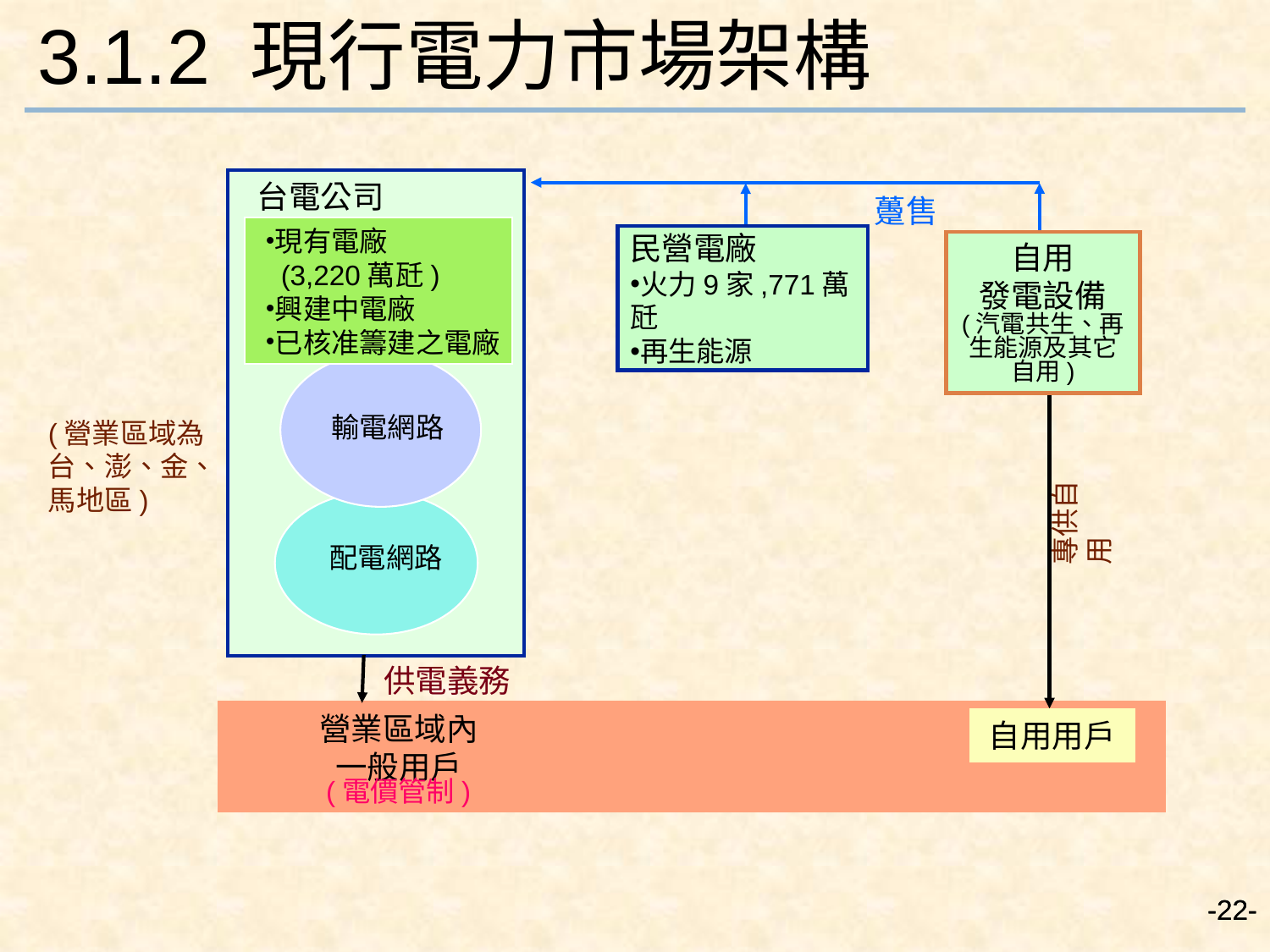

# 3.1.2 現行電力市場架構

台電公司
躉售

現有電廠
  (3,220萬瓩)
興建中電廠
已核准籌建之電廠
民營電廠
火力9家,771萬瓩
再生能源
自用
發電設備
(汽電共生、再生能源及其它自用)

輸電網路
(營業區域為台、澎、金、馬地區)
專供自用

配電網路
供電義務

營業區域內
一般用戶
自用用戶
(電價管制)
-22-
-22-